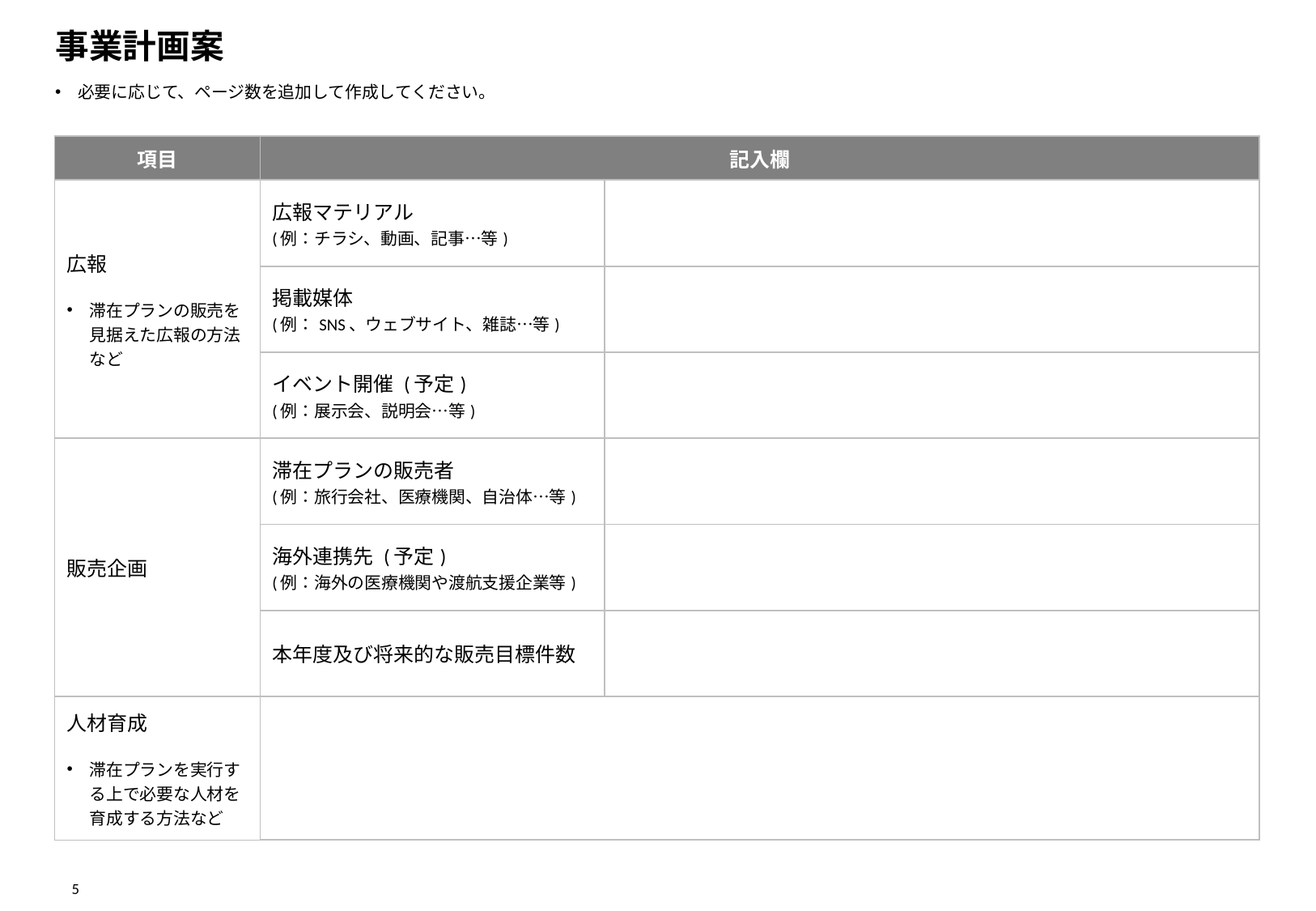

# 事業計画案
必要に応じて、ページ数を追加して作成してください。
| 項目 | 記入欄 |  |
| --- | --- | --- |
| 広報 滞在プランの販売を見据えた広報の方法など | 広報マテリアル (例：チラシ、動画、記事…等) |  |
|  | 掲載媒体 (例：SNS、ウェブサイト、雑誌…等) |  |
|  | イベント開催 (予定) (例：展示会、説明会…等) |  |
| 販売企画 | 滞在プランの販売者 (例：旅行会社、医療機関、自治体…等) |  |
|  | 海外連携先 (予定) (例：海外の医療機関や渡航支援企業等) |  |
|  | 本年度及び将来的な販売目標件数 |  |
| 人材育成 滞在プランを実行する上で必要な人材を育成する方法など |  |  |
5